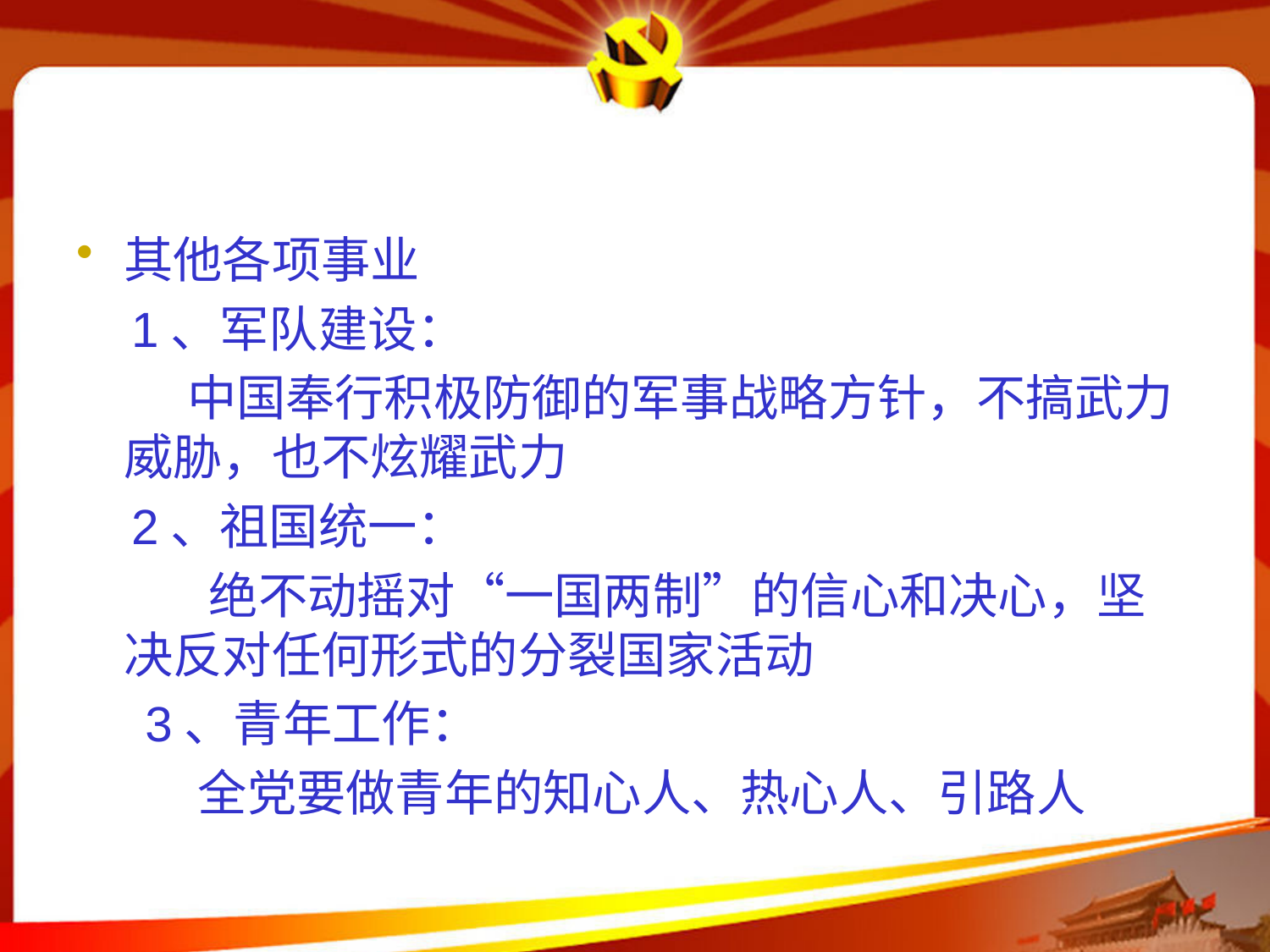

#
其他各项事业
    1、军队建设：
         中国奉行积极防御的军事战略方针，不搞武力威胁，也不炫耀武力
    2、祖国统一：
           绝不动摇对“一国两制”的信心和决心，坚决反对任何形式的分裂国家活动
     3、青年工作：
          全党要做青年的知心人、热心人、引路人